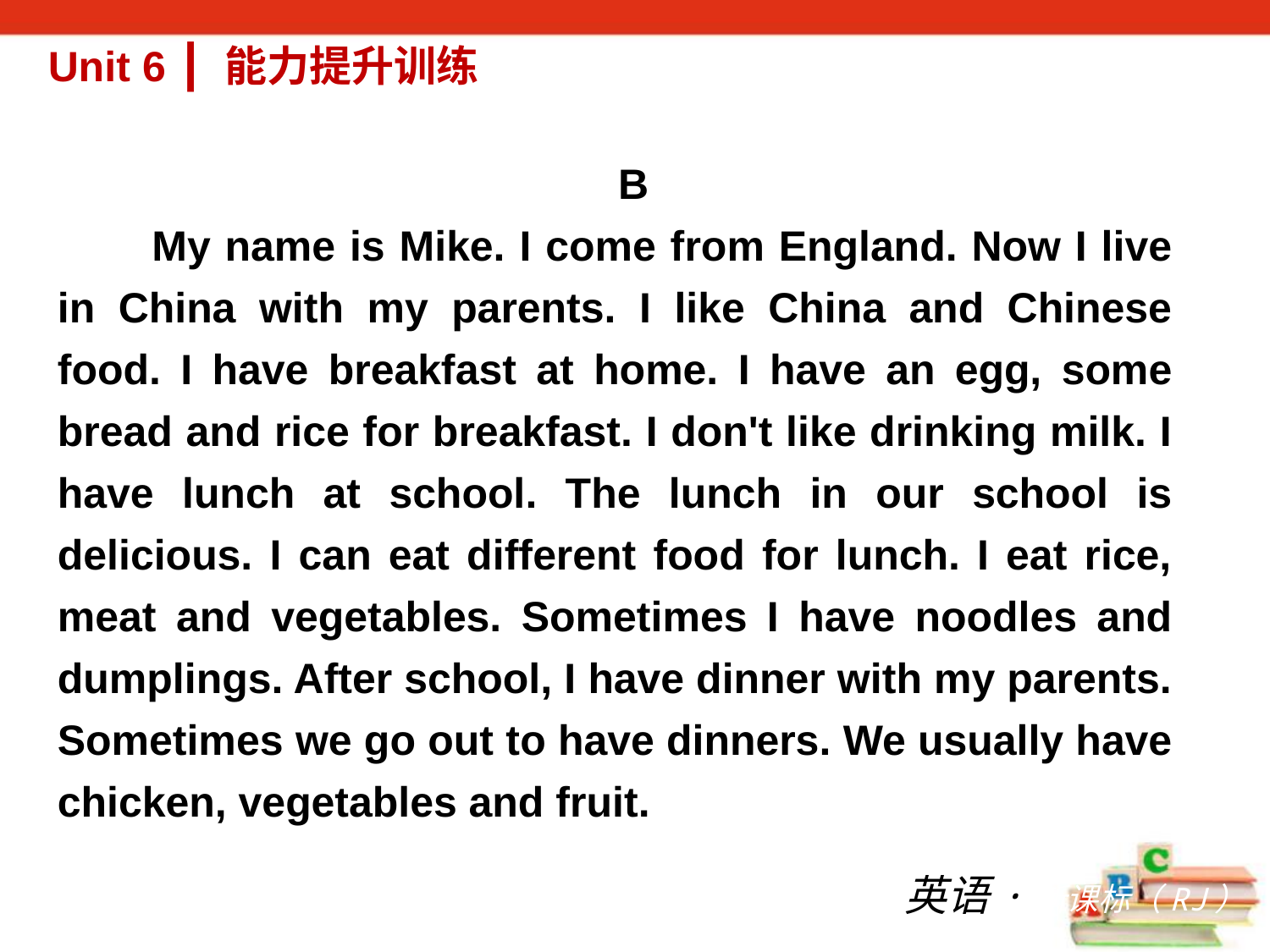

Unit 6 ┃ 能力提升训练
B
    My name is Mike. I come from England. Now I live in China with my parents. I like China and Chinese food. I have breakfast at home. I have an egg, some bread and rice for breakfast. I don't like drinking milk. I have lunch at school. The lunch in our school is delicious. I can eat different food for lunch. I eat rice, meat and vegetables. Sometimes I have noodles and dumplings. After school, I have dinner with my parents. Sometimes we go out to have dinners. We usually have chicken, vegetables and fruit.
英语·新课标（RJ）